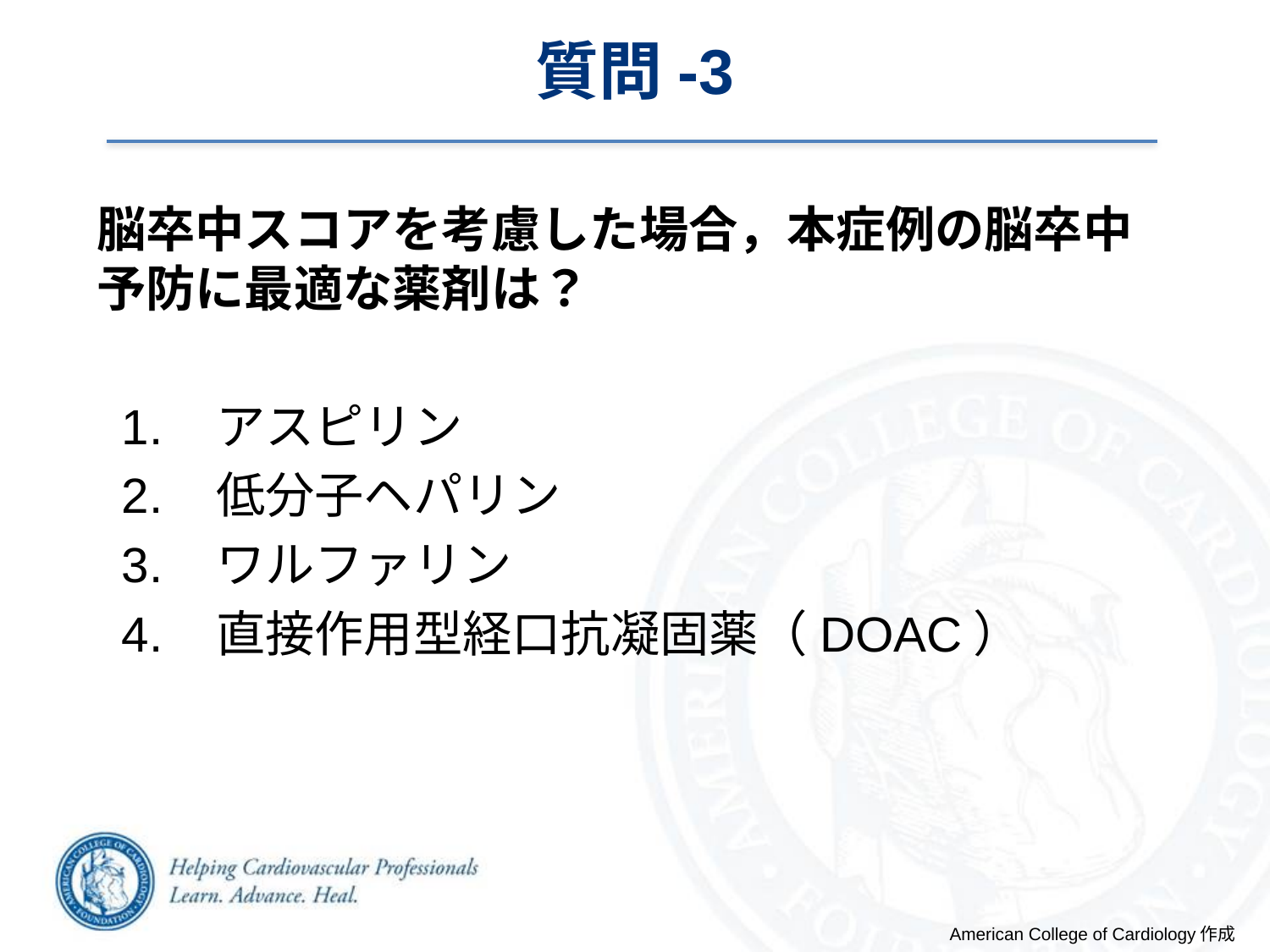

質問-3
脳卒中スコアを考慮した場合，本症例の脳卒中予防に最適な薬剤は？

 アスピリン
 低分子ヘパリン
 ワルファリン
 直接作用型経口抗凝固薬（DOAC）

American College of Cardiology作成